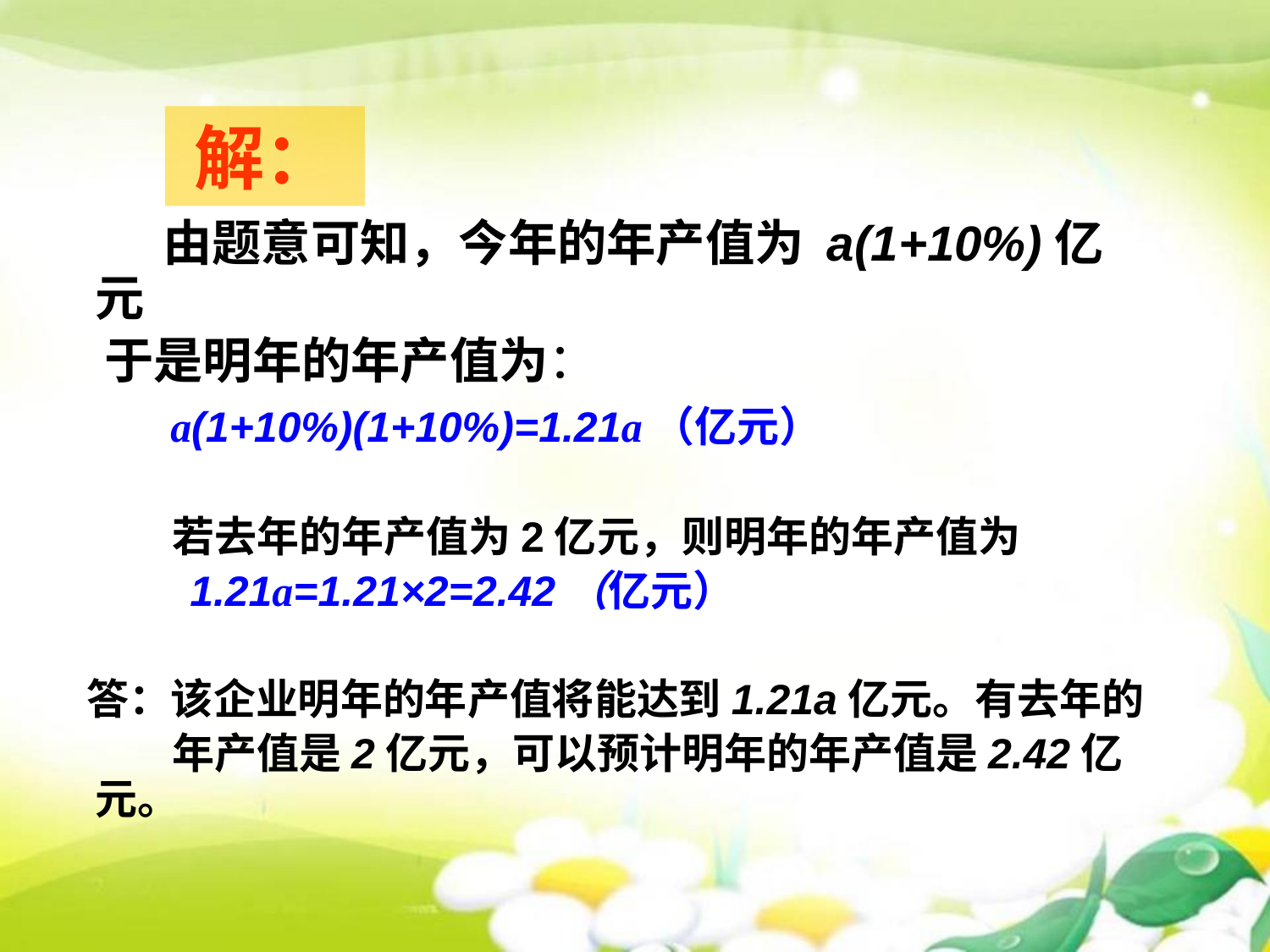

# 解：
        由题意可知，今年的年产值为 a(1+10%)亿元
    于是明年的年产值为：
          a(1+10%)(1+10%)=1.21a（亿元）

            若去年的年产值为2亿元，则明年的年产值为
            1.21a=1.21×2=2.42（亿元）

   答：该企业明年的年产值将能达到1.21a亿元。有去年的
            年产值是2亿元，可以预计明年的年产值是2.42亿元。